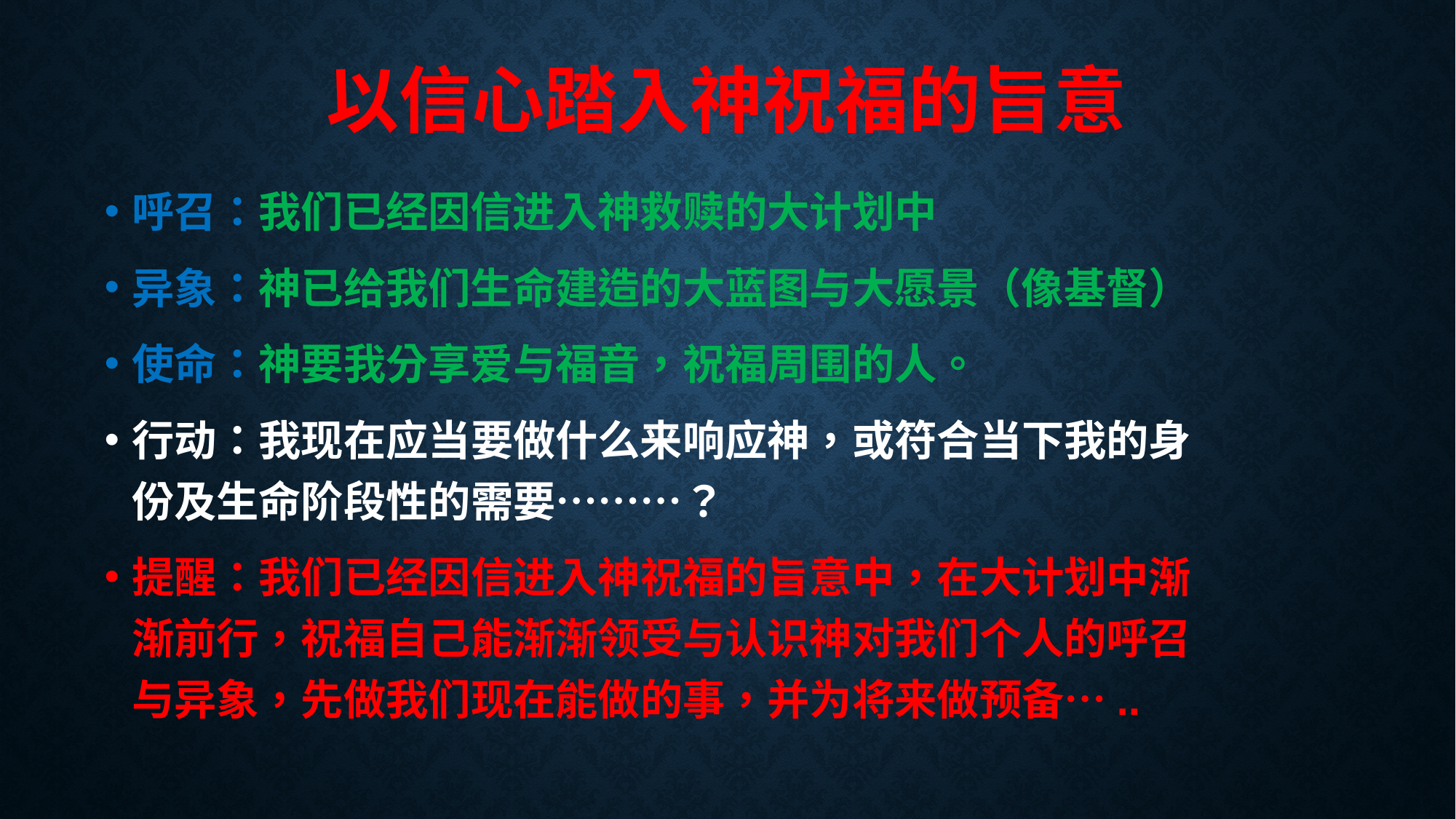

# 以信心踏入神祝福的旨意
呼召：我们已经因信进入神救赎的大计划中
异象：神已给我们生命建造的大蓝图与大愿景（像基督）
使命：神要我分享爱与福音，祝福周围的人。
行动：我现在应当要做什么来响应神，或符合当下我的身份及生命阶段性的需要………？
提醒：我们已经因信进入神祝福的旨意中，在大计划中渐渐前行，祝福自己能渐渐领受与认识神对我们个人的呼召与异象，先做我们现在能做的事，并为将来做预备…..